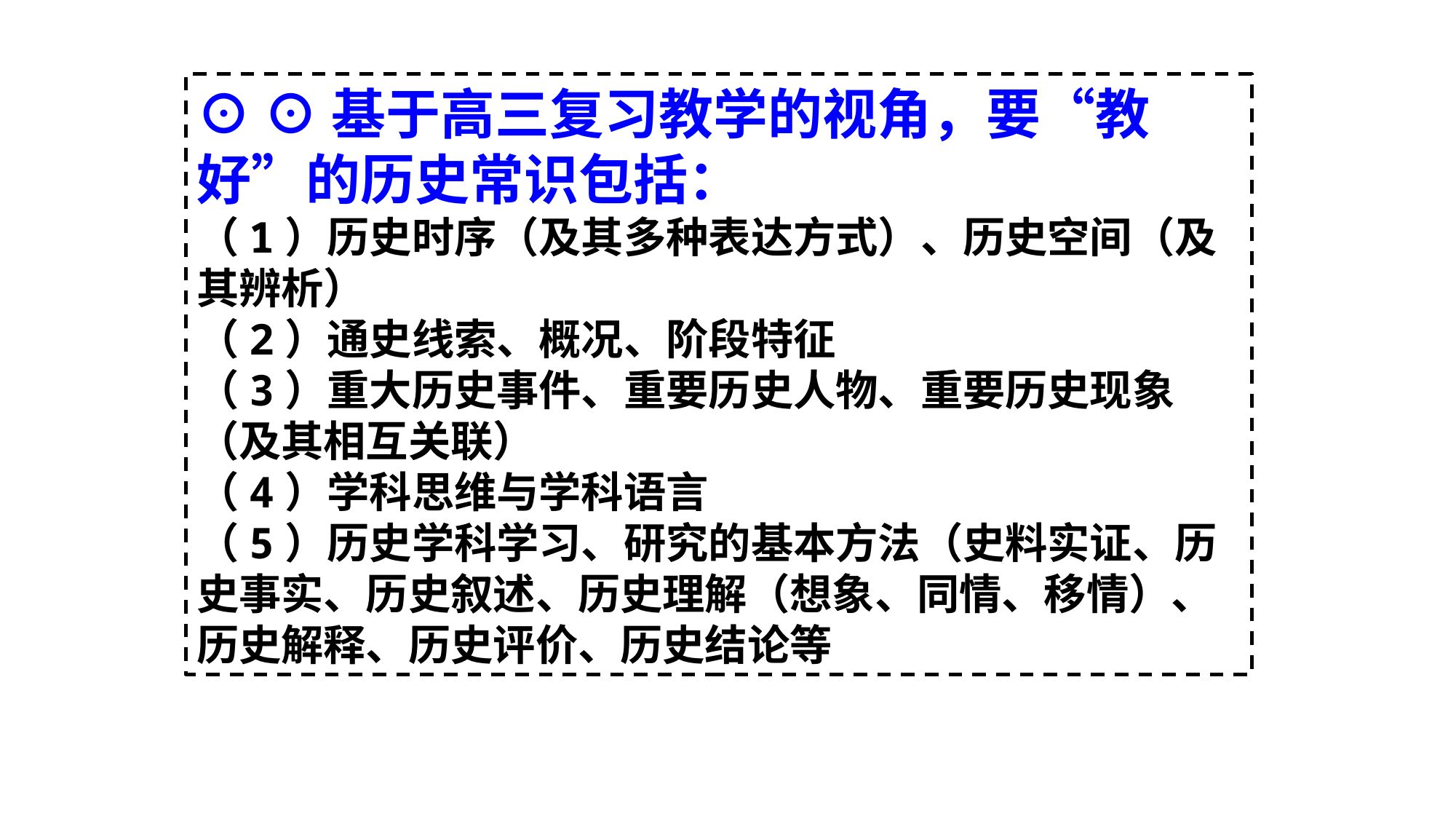

⊙ ⊙基于高三复习教学的视角，要“教好”的历史常识包括：
（1）历史时序（及其多种表达方式）、历史空间（及其辨析）
（2）通史线索、概况、阶段特征
（3）重大历史事件、重要历史人物、重要历史现象（及其相互关联）
（4）学科思维与学科语言
（5）历史学科学习、研究的基本方法（史料实证、历史事实、历史叙述、历史理解（想象、同情、移情）、历史解释、历史评价、历史结论等